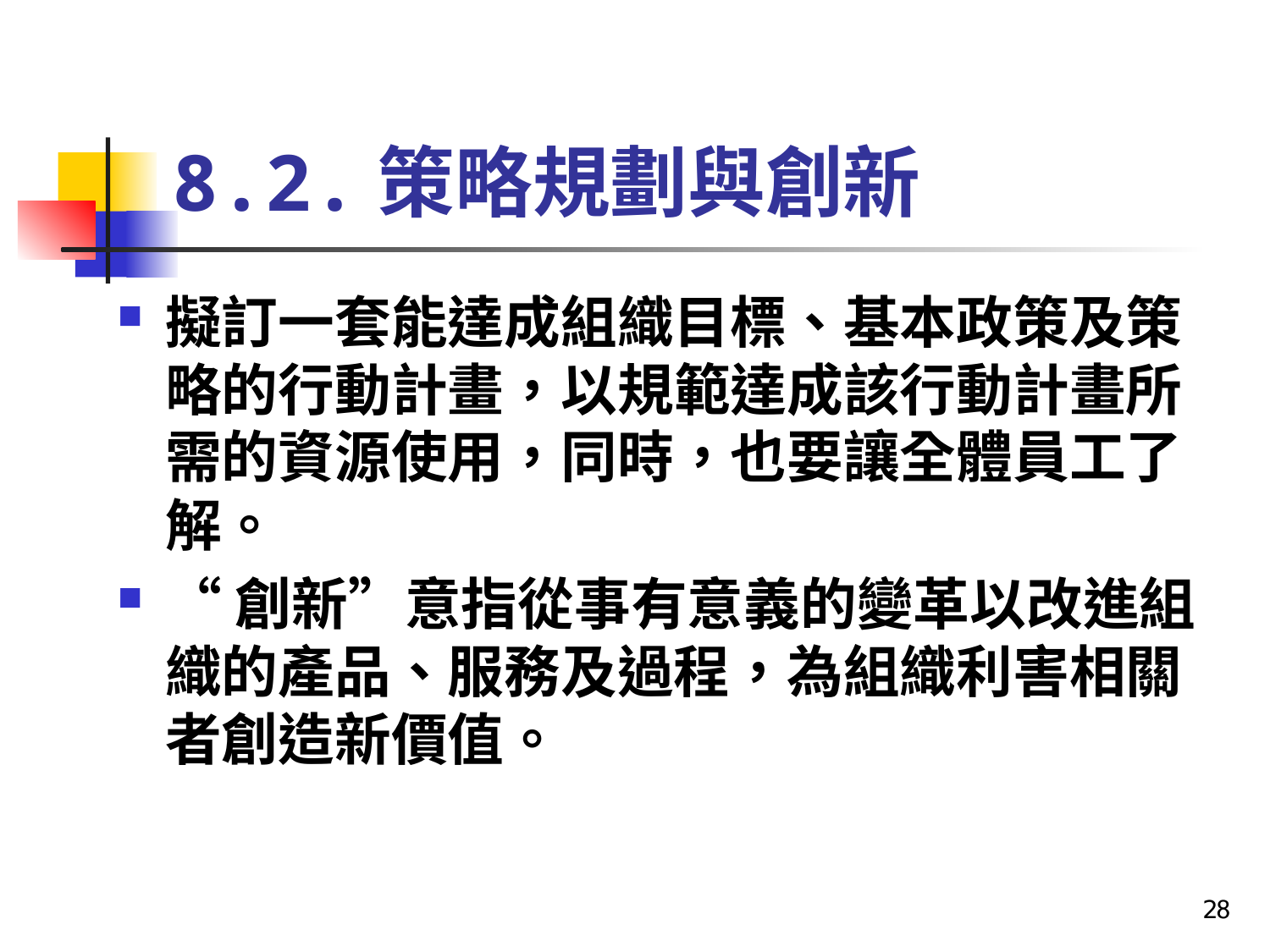

# 8.2.策略規劃與創新
擬訂一套能達成組織目標、基本政策及策略的行動計畫，以規範達成該行動計畫所需的資源使用，同時，也要讓全體員工了解。
“創新”意指從事有意義的變革以改進組織的產品、服務及過程，為組織利害相關者創造新價值。

28